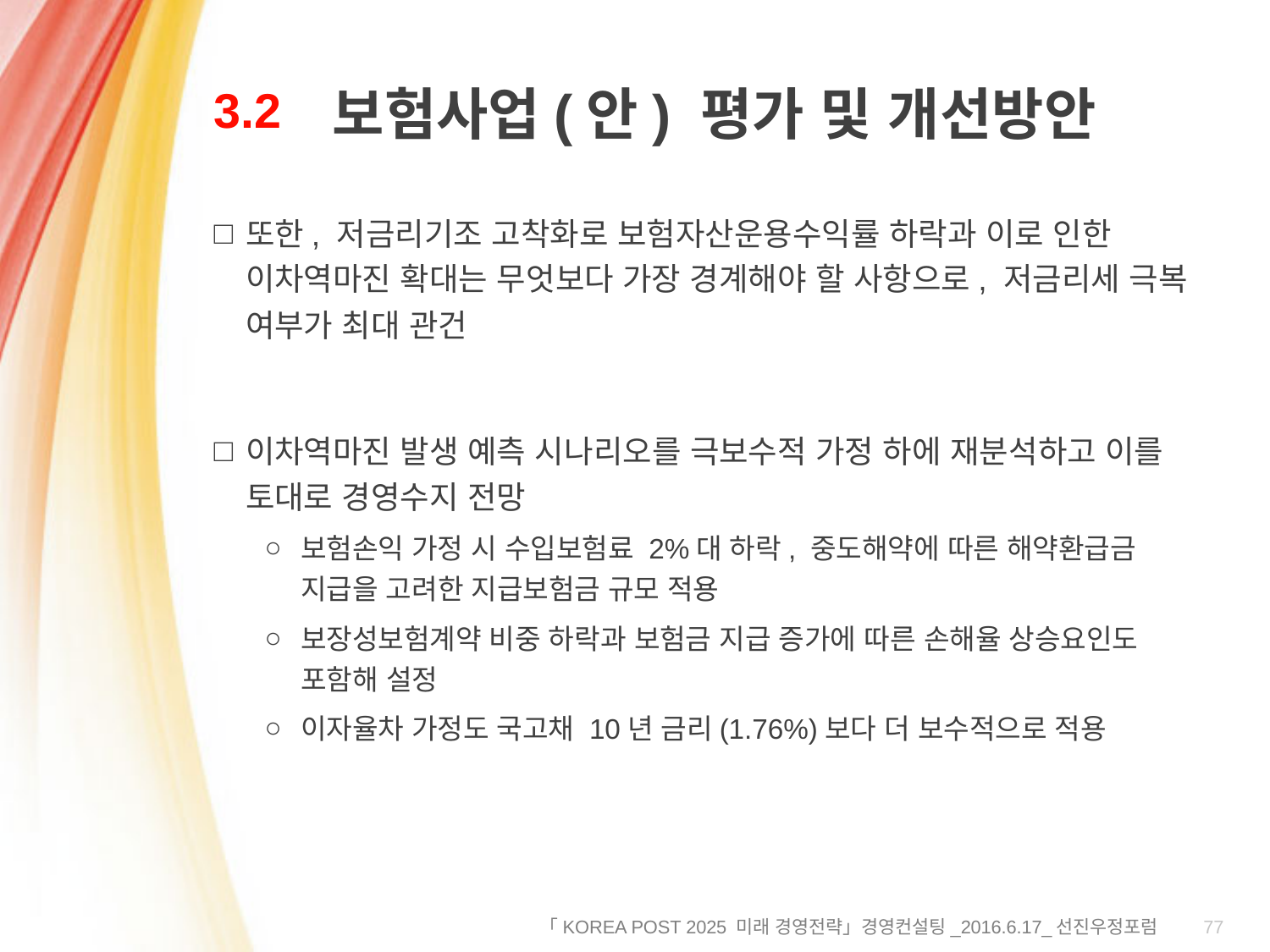

# 3.2
보험사업(안) 평가 및 개선방안
또한, 저금리기조 고착화로 보험자산운용수익률 하락과 이로 인한 이차역마진 확대는 무엇보다 가장 경계해야 할 사항으로, 저금리세 극복 여부가 최대 관건

이차역마진 발생 예측 시나리오를 극보수적 가정 하에 재분석하고 이를 토대로 경영수지 전망
보험손익 가정 시 수입보험료 2%대 하락, 중도해약에 따른 해약환급금 지급을 고려한 지급보험금 규모 적용
보장성보험계약 비중 하락과 보험금 지급 증가에 따른 손해율 상승요인도 포함해 설정
이자율차 가정도 국고채 10년 금리(1.76%)보다 더 보수적으로 적용
77